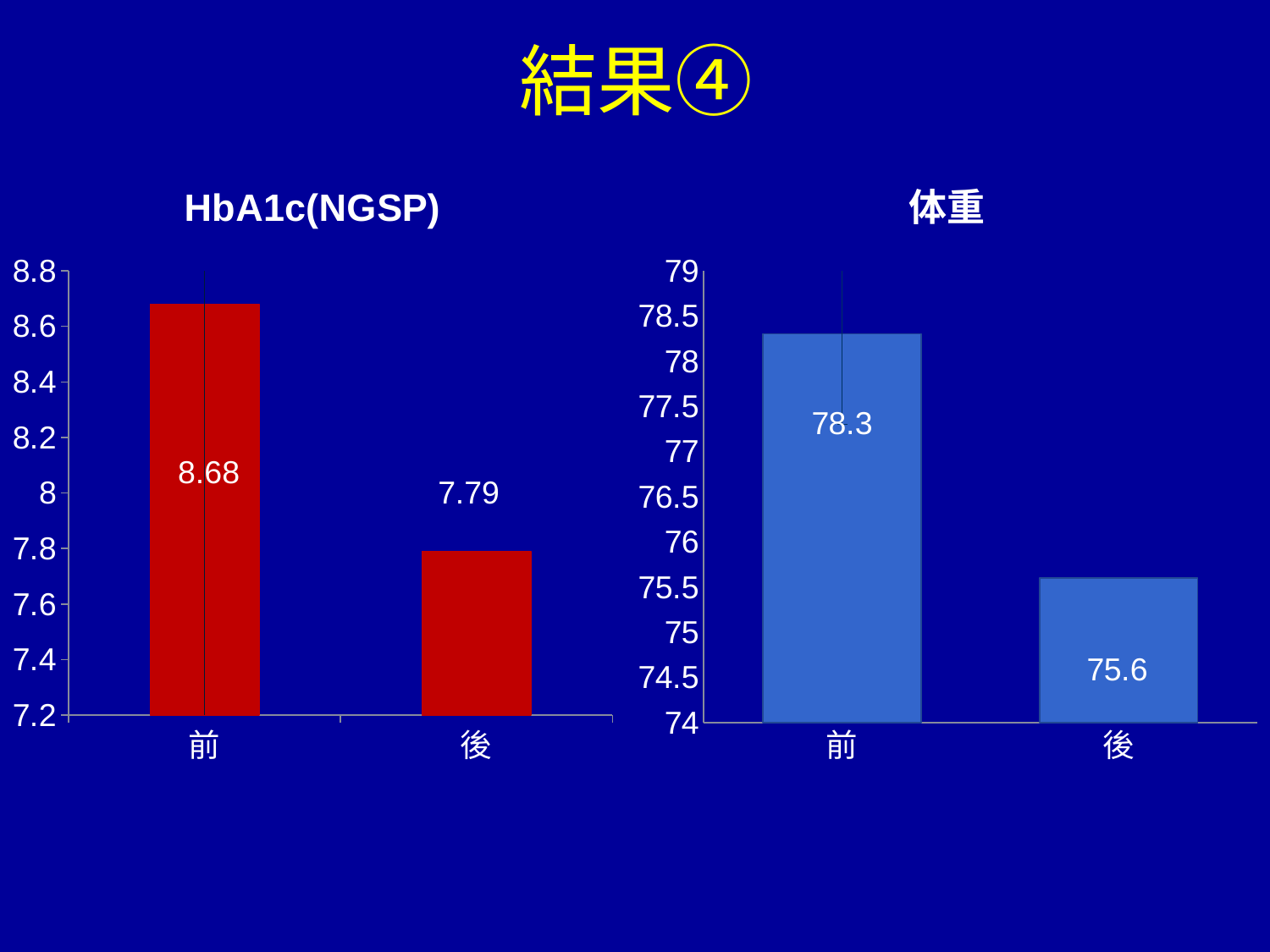

結果④

### Chart: HbA1c(NGSP)

| Category | HbA1c(NGSP) |
|---|---|
| 前 | 8.68 |
| 後 | 7.79 |

### Chart:

| Category | 体重 |
|---|---|
| 前 | 78.3 |
| 後 | 75.6 |
　p<0.0037
 p<0.021
8.68
7.79